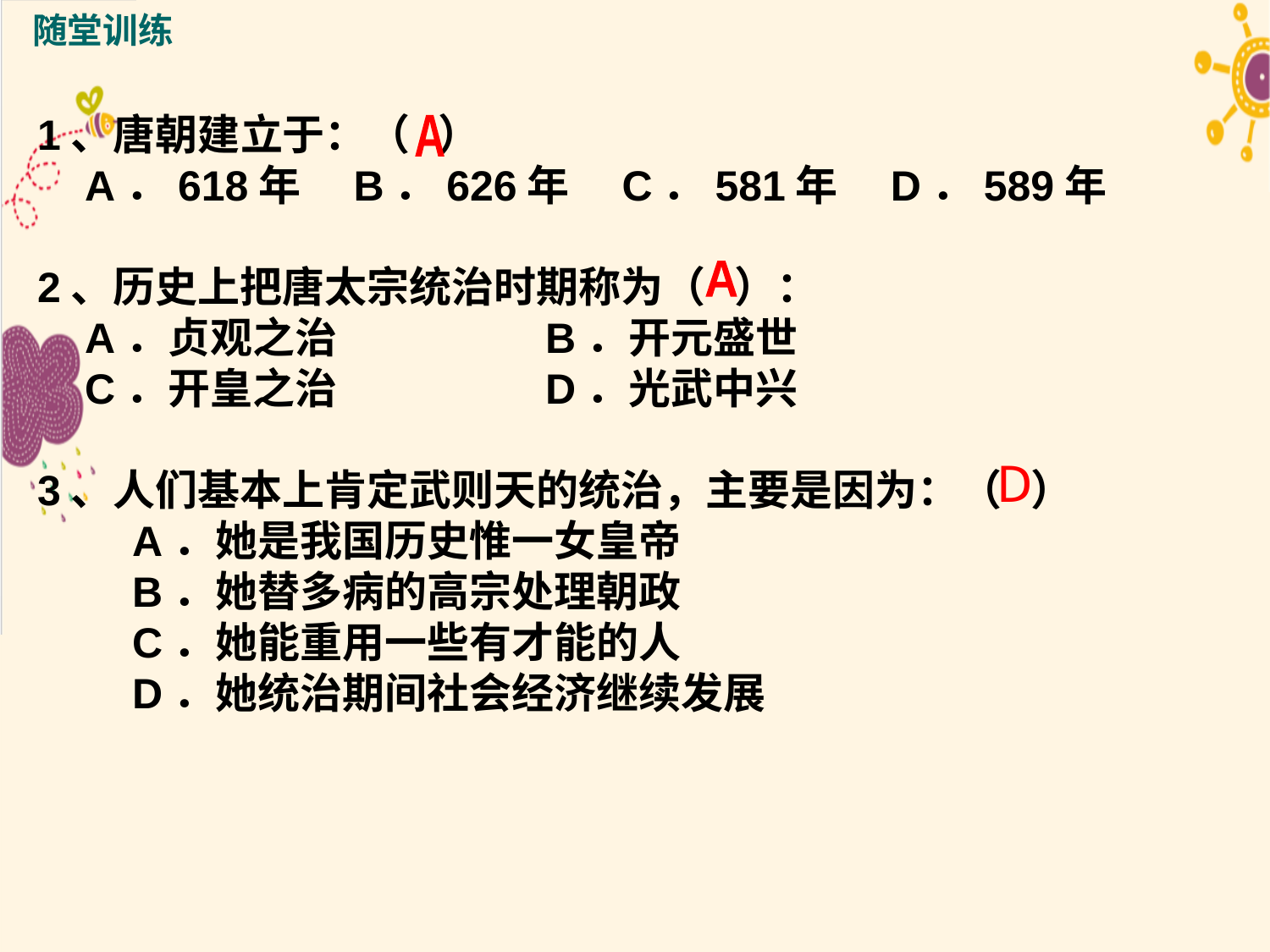

随堂训练
1、唐朝建立于：（   ）
    A．618年　B．626年　C．581年　D．589年

2、历史上把唐太宗统治时期称为（   ）：
    A．贞观之治		B．开元盛世
    C．开皇之治		D．光武中兴

3、人们基本上肯定武则天的统治，主要是因为：（   ）
　　A．她是我国历史惟一女皇帝
　　B．她替多病的高宗处理朝政
　　C．她能重用一些有才能的人
　　D．她统治期间社会经济继续发展
A
A
D